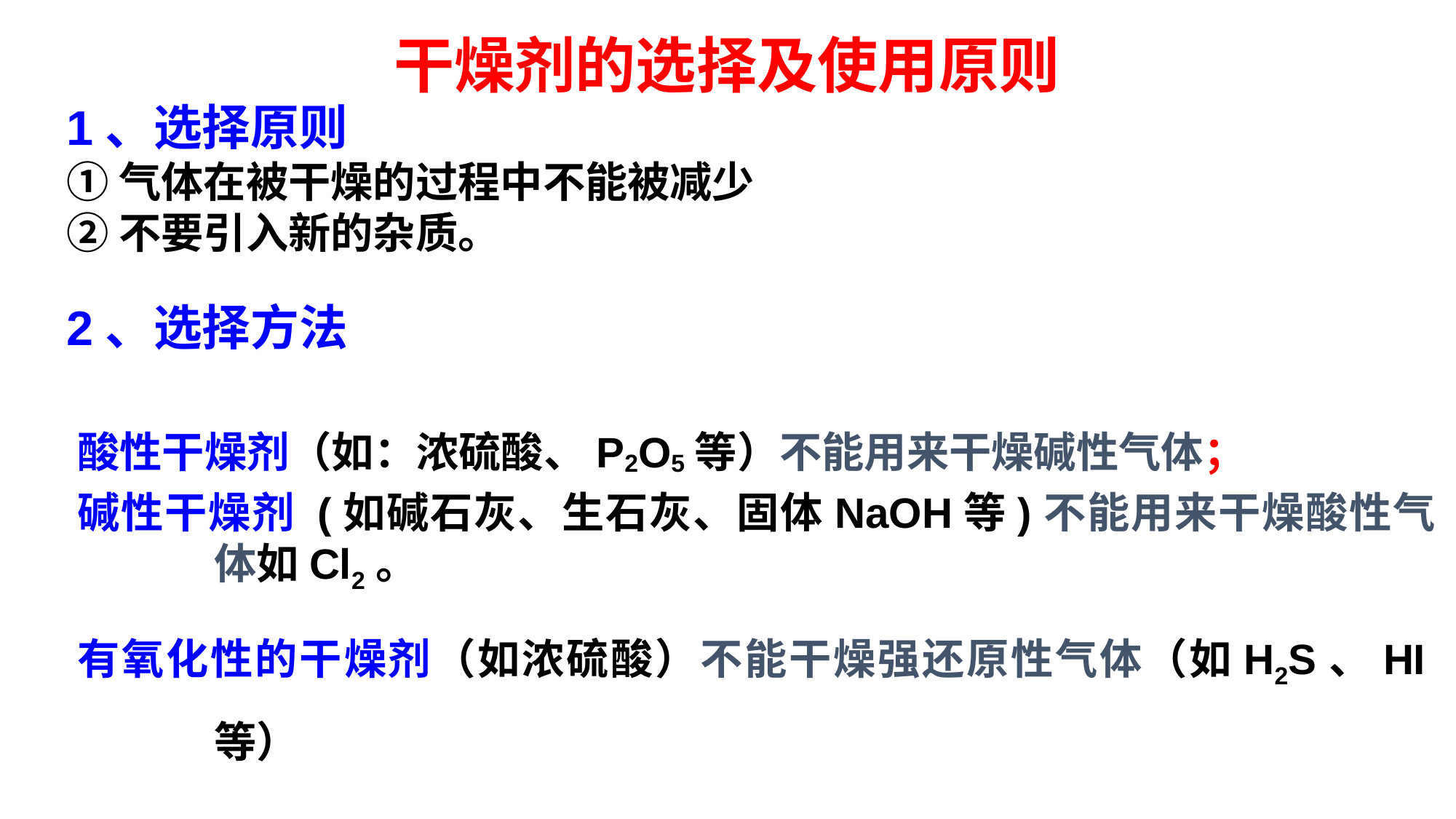

干燥剂的选择及使用原则
1、选择原则
①气体在被干燥的过程中不能被减少
②不要引入新的杂质。

2、选择方法

酸性干燥剂（如：浓硫酸、P2O5等）不能用来干燥碱性气体；
碱性干燥剂 (如碱石灰、生石灰、固体NaOH等)不能用来干燥酸性气体如Cl2。
有氧化性的干燥剂（如浓硫酸）不能干燥强还原性气体（如H2S、HI等）
                        酸、碱性
据气体的
               氧化、还原性

选择
干燥剂

干燥剂状态
干燥装置

气体的酸碱性          干燥剂的酸碱性
保持一致